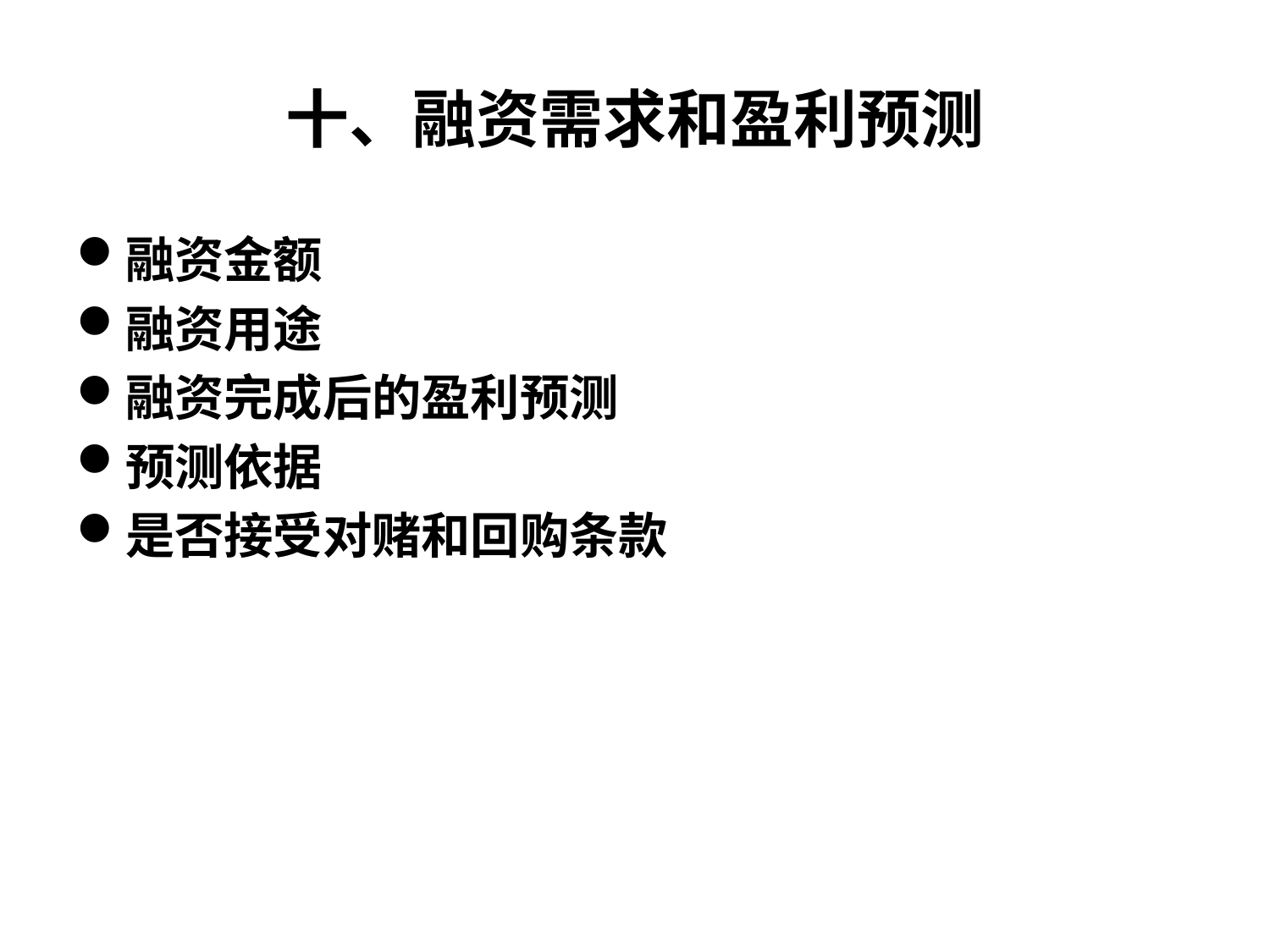

# 十、融资需求和盈利预测
融资金额
融资用途
融资完成后的盈利预测
预测依据
是否接受对赌和回购条款